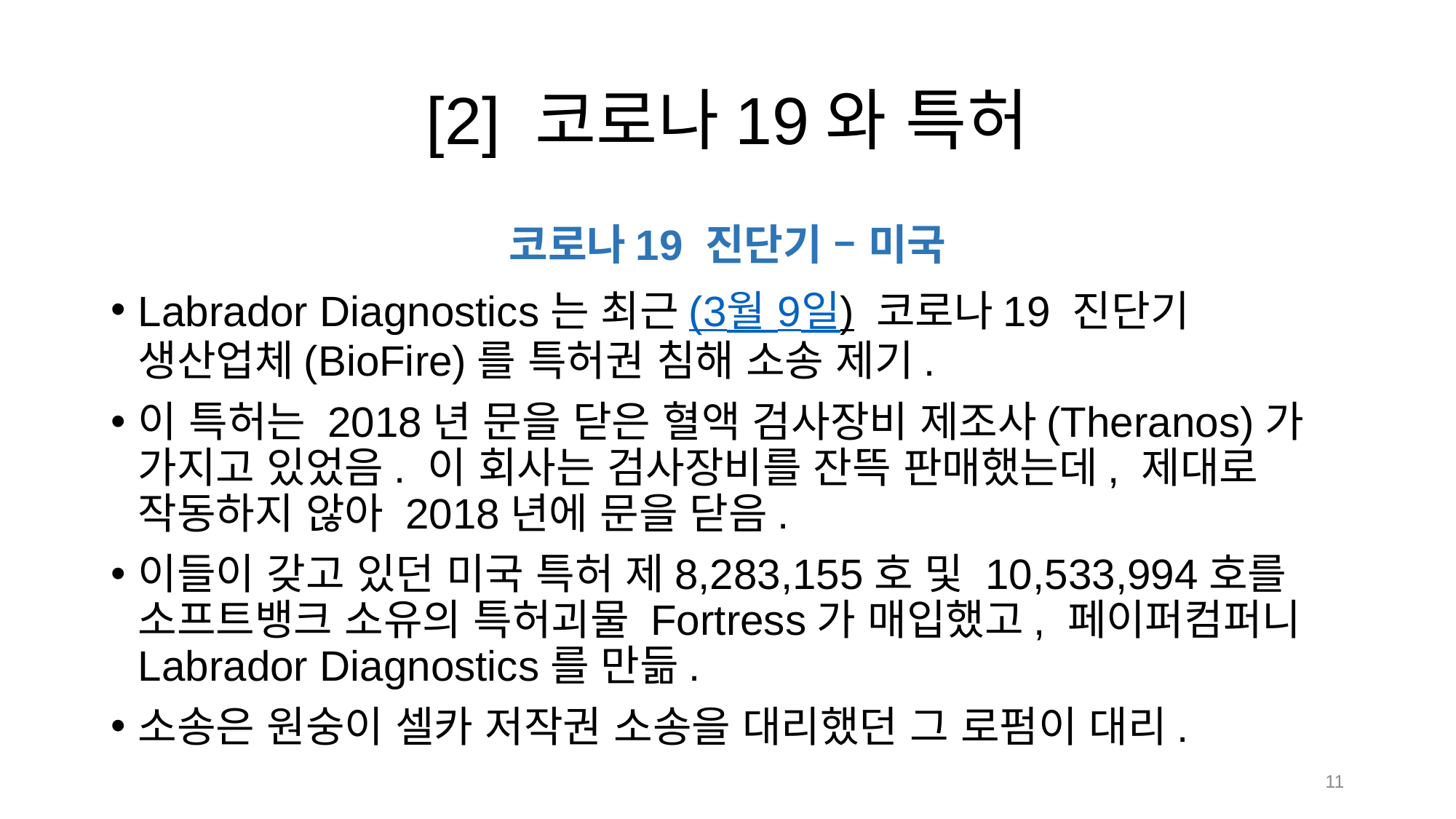

# [2] 코로나19와 특허
코로나19 진단기 – 미국
Labrador Diagnostics는 최근(3월 9일) 코로나19 진단기 생산업체(BioFire)를 특허권 침해 소송 제기.
이 특허는 2018년 문을 닫은 혈액 검사장비 제조사(Theranos)가 가지고 있었음. 이 회사는 검사장비를 잔뜩 판매했는데, 제대로 작동하지 않아 2018년에 문을 닫음.
이들이 갖고 있던 미국 특허 제8,283,155호 및 10,533,994호를 소프트뱅크 소유의 특허괴물 Fortress가 매입했고, 페이퍼컴퍼니 Labrador Diagnostics를 만듦.
소송은 원숭이 셀카 저작권 소송을 대리했던 그 로펌이 대리.
11